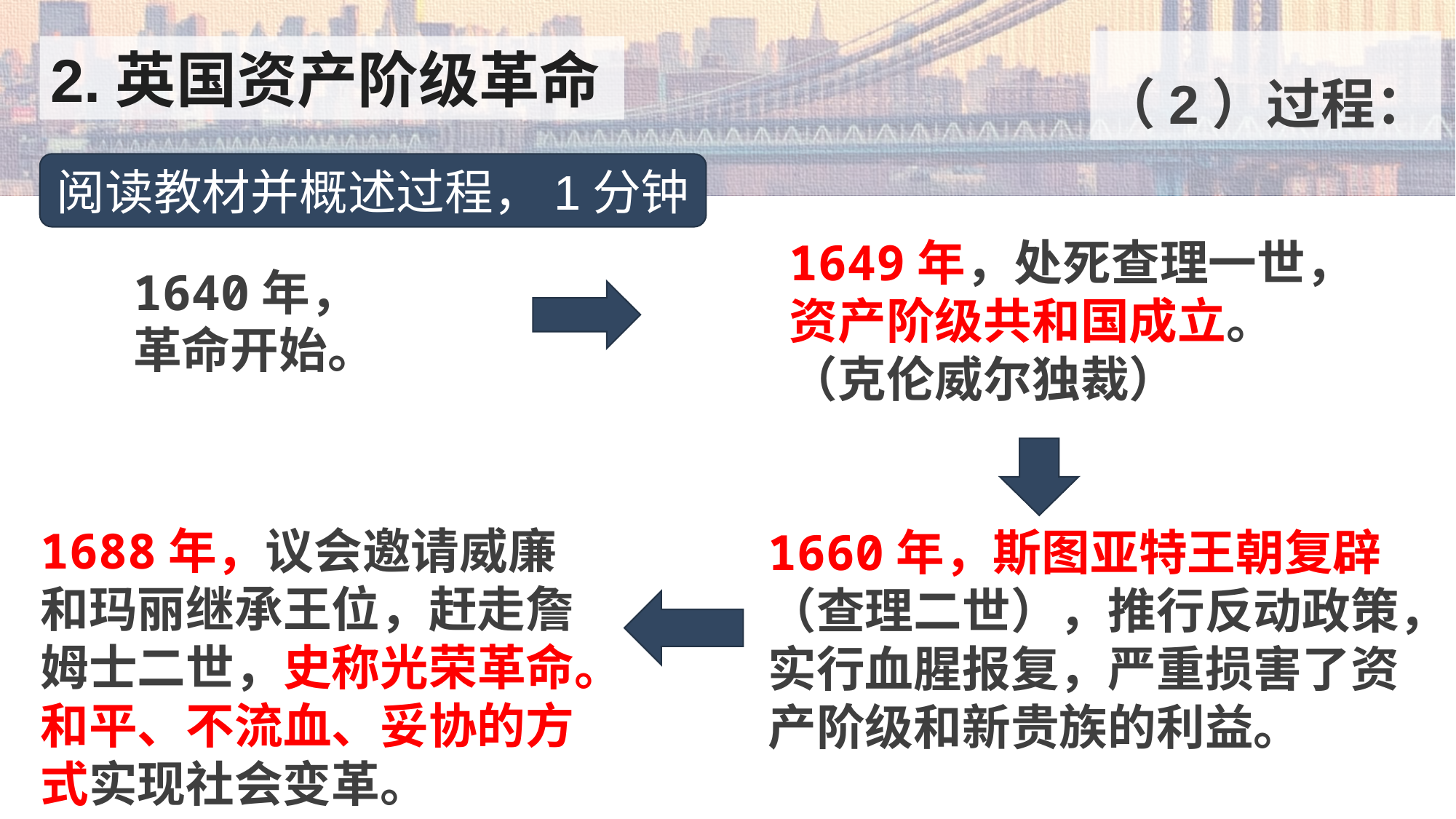

（2）过程：
2.英国资产阶级革命
阅读教材并概述过程，1分钟
1649年，处死查理一世，资产阶级共和国成立。（克伦威尔独裁）
1640年，革命开始。

1688年，议会邀请威廉和玛丽继承王位，赶走詹姆士二世，史称光荣革命。和平、不流血、妥协的方式实现社会变革。
1660年，斯图亚特王朝复辟（查理二世），推行反动政策，实行血腥报复，严重损害了资产阶级和新贵族的利益。

10